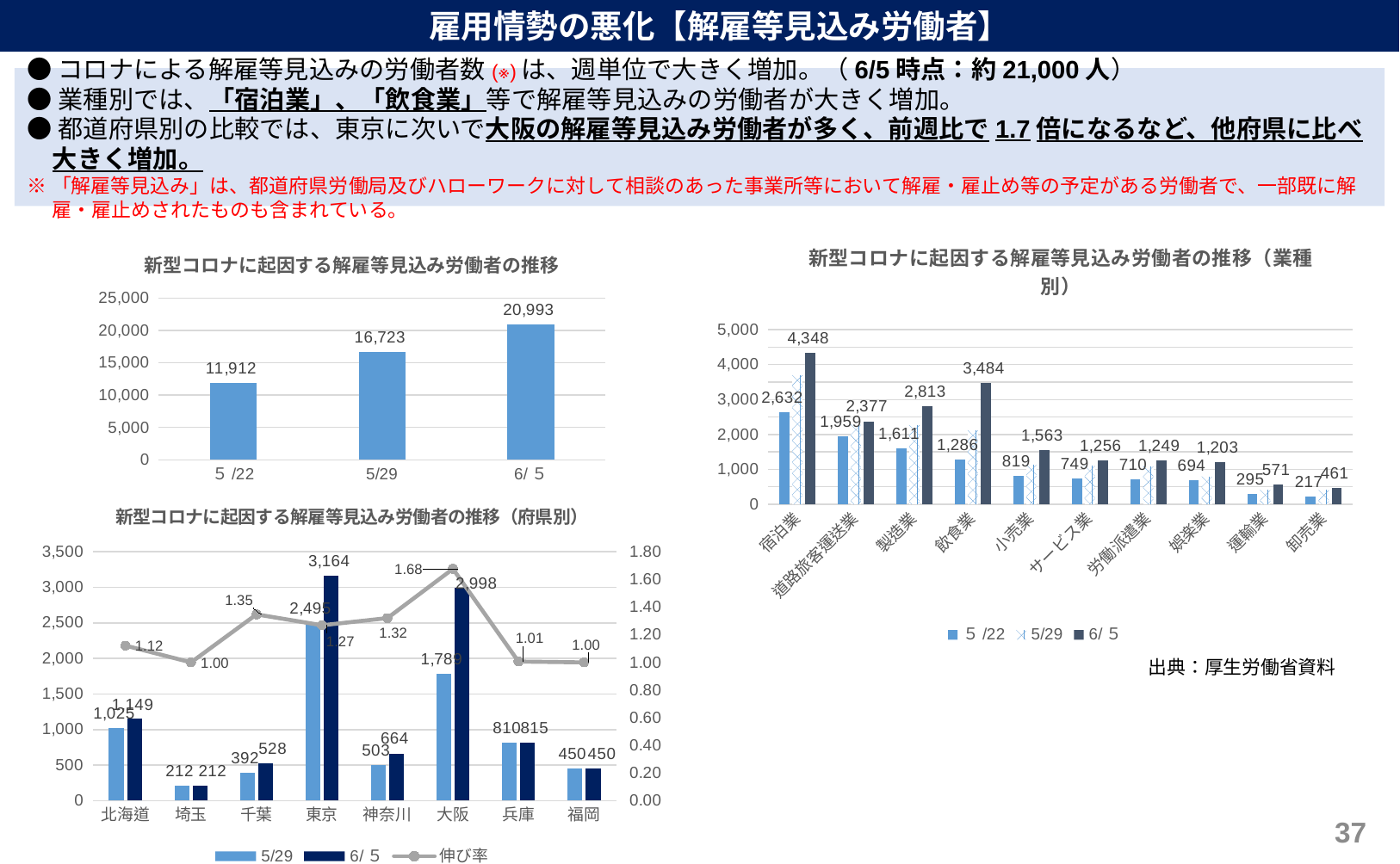

雇用情勢の悪化【解雇等見込み労働者】
●コロナによる解雇等見込みの労働者数(※)は、週単位で大きく増加。（6/5時点：約21,000人）
●業種別では、「宿泊業」、「飲食業」等で解雇等見込みの労働者が大きく増加。
●都道府県別の比較では、東京に次いで大阪の解雇等見込み労働者が多く、前週比で1.7倍になるなど、他府県に比べ大きく増加。
※「解雇等見込み」は、都道府県労働局及びハローワークに対して相談のあった事業所等において解雇・雇止め等の予定がある労働者で、一部既に解雇・雇止めされたものも含まれている。

### Chart: 新型コロナに起因する解雇等見込み労働者の推移（業種別）

| Category | ５/22 | 5/29 | 6/５ |
|---|---|---|---|
| 宿泊業 | 2632.0 | 3702.0 | 4348.0 |
| 道路旅客運送業 | 1959.0 | 2287.0 | 2377.0 |
| 製造業 | 1611.0 | 2269.0 | 2813.0 |
| 飲食業 | 1286.0 | 2122.0 | 3484.0 |
| 小売業 | 819.0 | 1135.0 | 1563.0 |
| サービス業 | 749.0 | 1103.0 | 1256.0 |
| 労働派遣業 | 710.0 | 1094.0 | 1249.0 |
| 娯楽業 | 694.0 | 796.0 | 1203.0 |
| 運輸業 | 295.0 | 412.0 | 571.0 |
| 卸売業 | 217.0 | 408.0 | 461.0 |

### Chart: 新型コロナに起因する解雇等見込み労働者の推移

| Category | 全体 |
|---|---|
| ５/22 | 11912.0 |
| 5/29 | 16723.0 |
| 6/５ | 20993.0 |

### Chart: 新型コロナに起因する解雇等見込み労働者の推移（府県別）

| Category | 5/29 | 6/５ | 伸び率 |
|---|---|---|---|
| 北海道 | 1025.0 | 1149.0 | 1.1209756097560977 |
| 埼玉 | 212.0 | 212.0 | 1.0 |
| 千葉 | 392.0 | 528.0 | 1.346938775510204 |
| 東京 | 2495.0 | 3164.0 | 1.2681362725450902 |
| 神奈川 | 503.0 | 664.0 | 1.320079522862823 |
| 大阪 | 1789.0 | 2998.0 | 1.6757965343767467 |
| 兵庫 | 810.0 | 815.0 | 1.0061728395061729 |
| 福岡 | 450.0 | 450.0 | 1.0 |
出典：厚生労働省資料
37